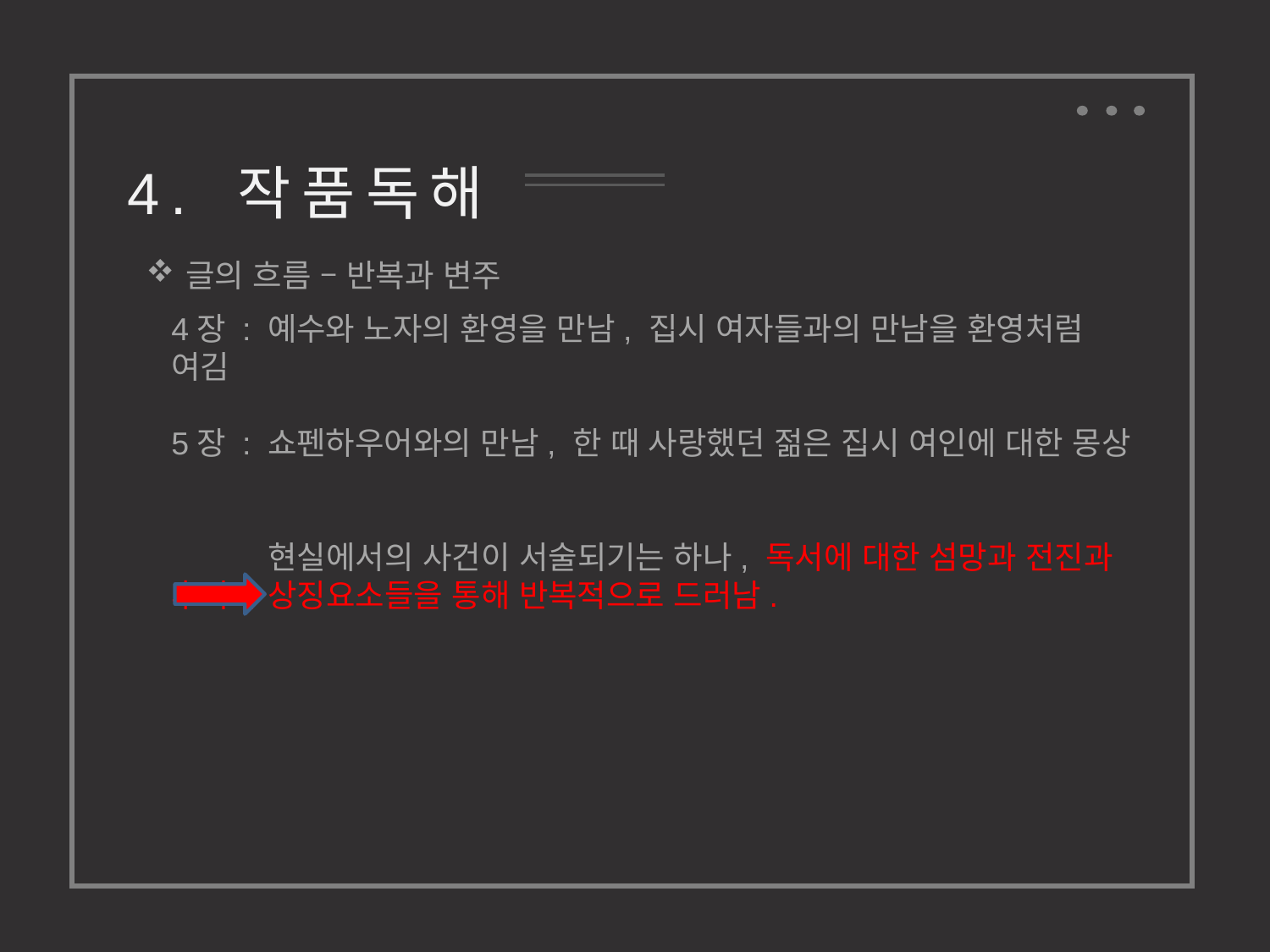

4. 작품독해
글의 흐름 – 반복과 변주
4장 : 예수와 노자의 환영을 만남, 집시 여자들과의 만남을 환영처럼 여김

5장 : 쇼펜하우어와의 만남, 한 때 사랑했던 젊은 집시 여인에 대한 몽상

          현실에서의 사건이 서술되기는 하나, 독서에 대한 섬망과 전진과 후퇴가 상징요소들을 통해 반복적으로 드러남.